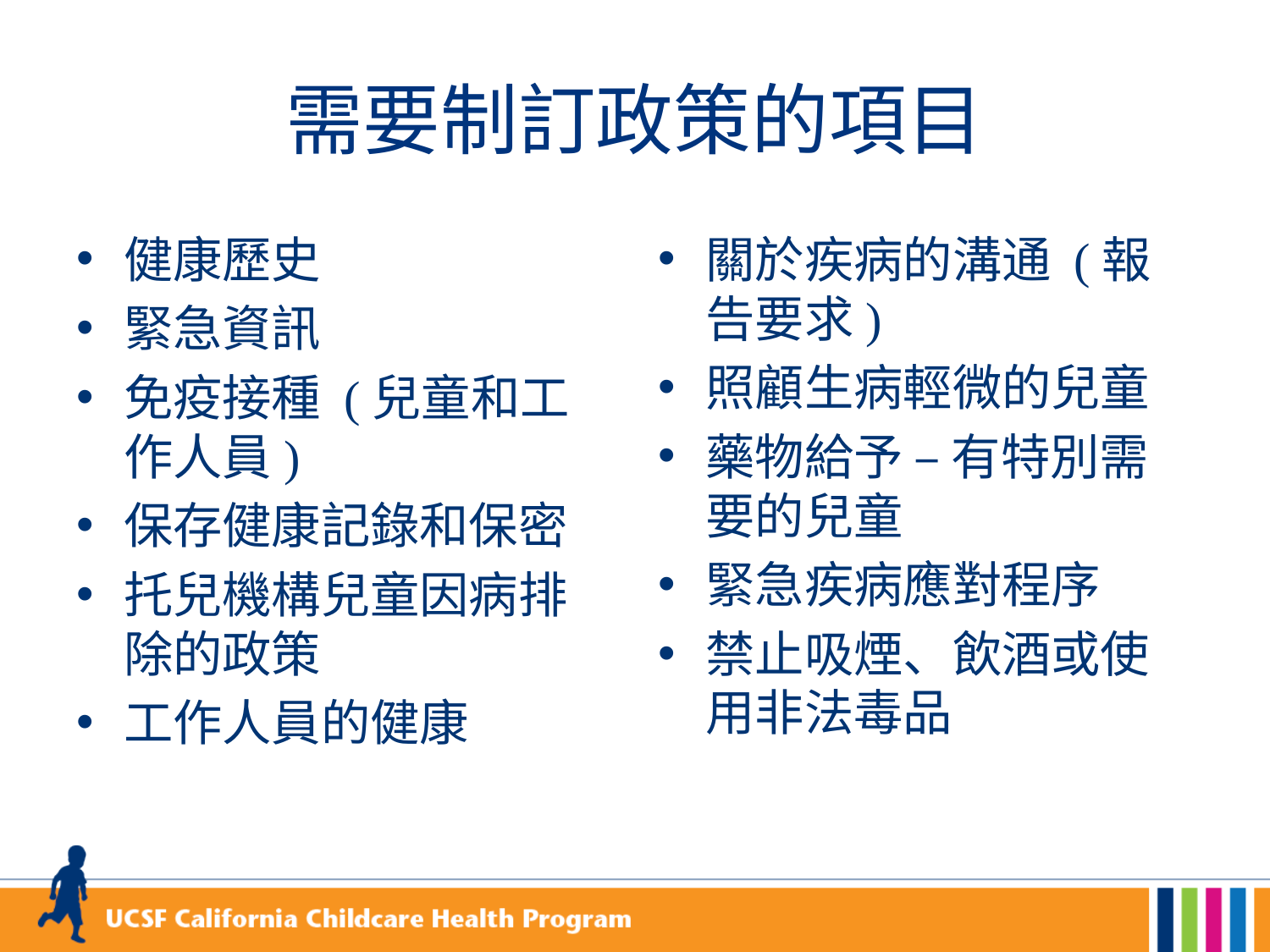

# 需要制訂政策的項目
健康歷史
緊急資訊
免疫接種 (兒童和工作人員)
保存健康記錄和保密
托兒機構兒童因病排除的政策
工作人員的健康

關於疾病的溝通 (報告要求)
照顧生病輕微的兒童
藥物給予 – 有特別需要的兒童
緊急疾病應對程序
禁止吸煙、飲酒或使用非法毒品